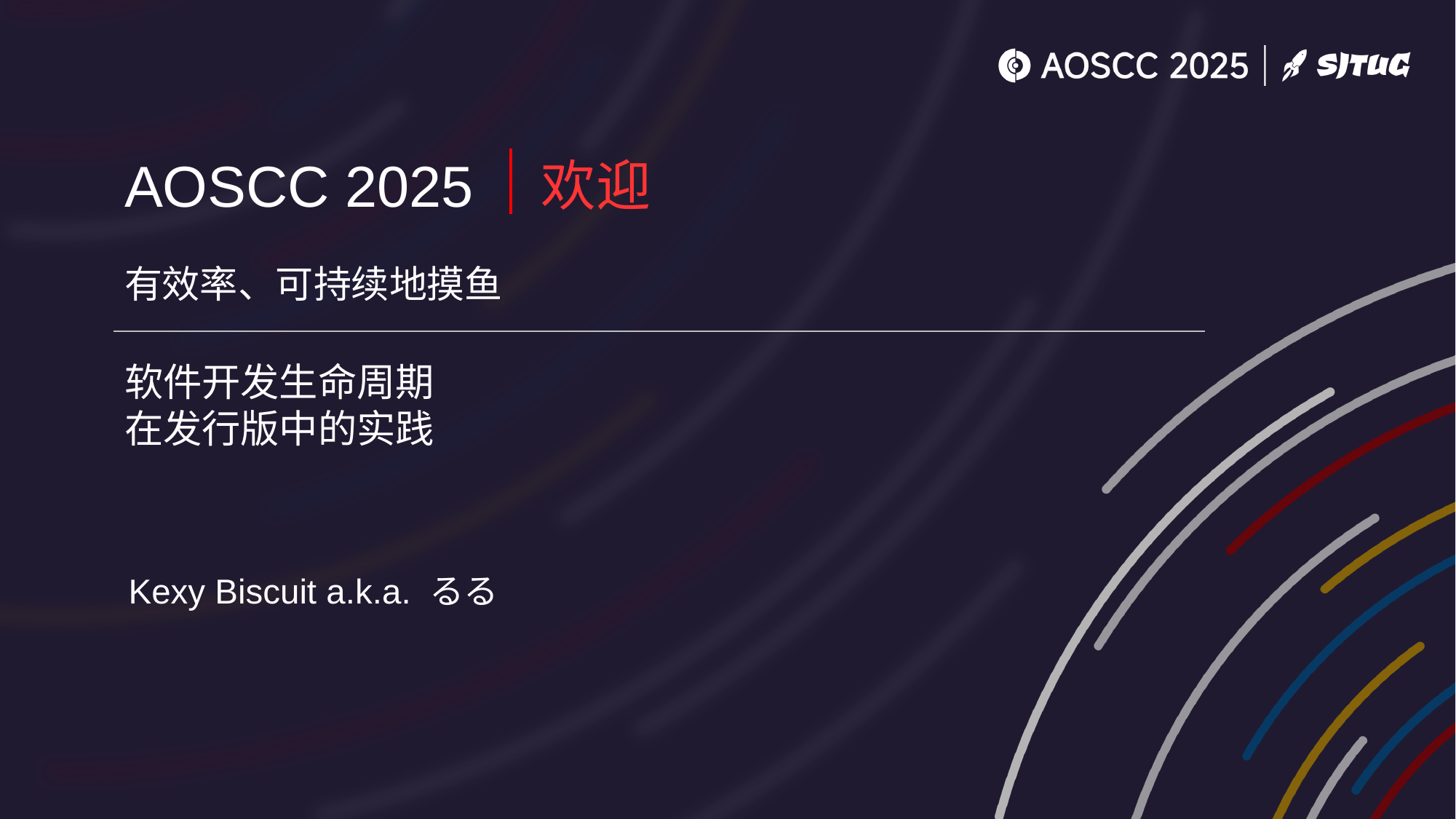

有效率、可持续地摸鱼
# 软件开发生命周期 在发行版中的实践
Kexy Biscuit a.k.a. るる